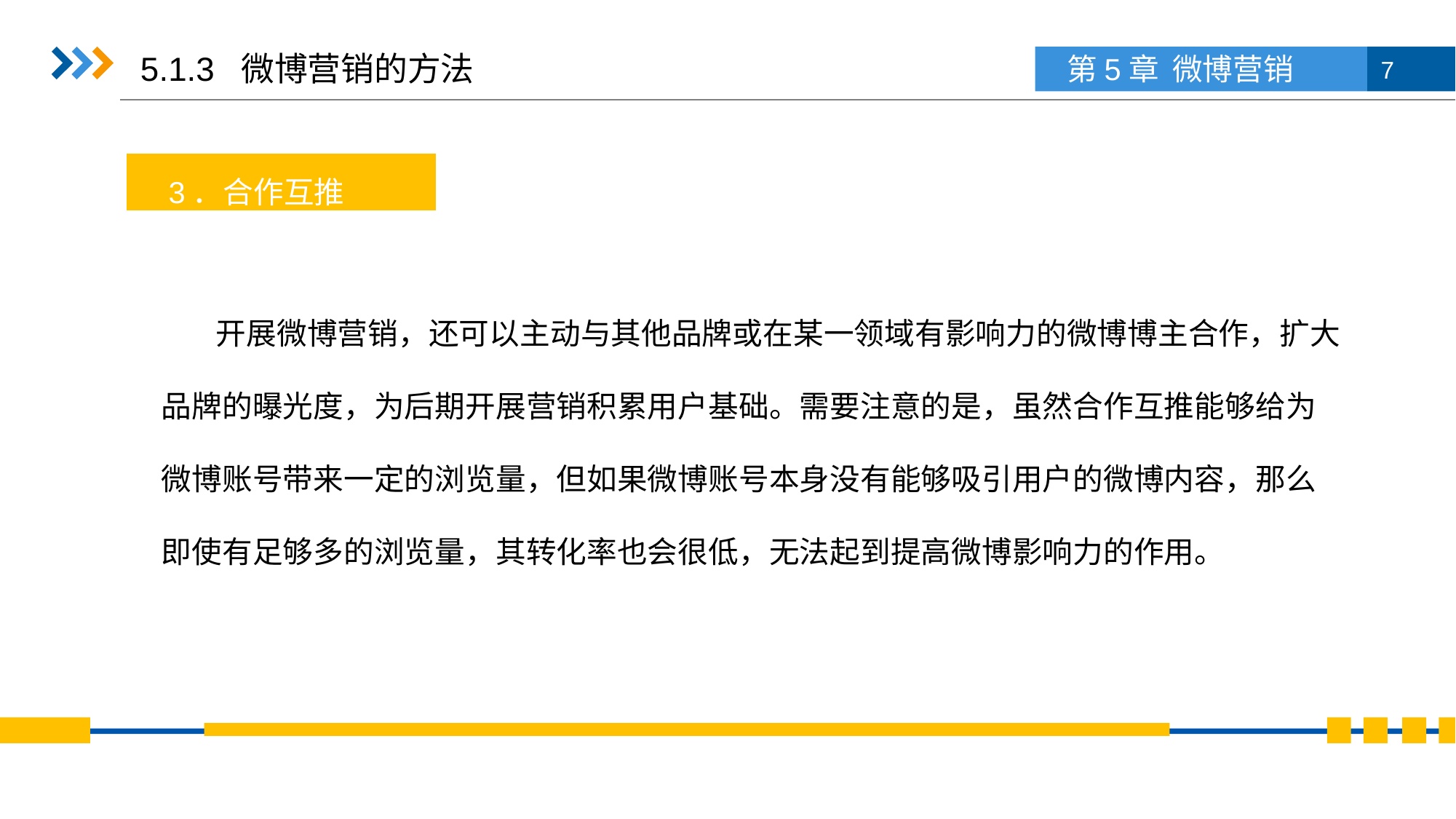

5.1.3  微博营销的方法
3．合作互推
开展微博营销，还可以主动与其他品牌或在某一领域有影响力的微博博主合作，扩大品牌的曝光度，为后期开展营销积累用户基础。需要注意的是，虽然合作互推能够给为微博账号带来一定的浏览量，但如果微博账号本身没有能够吸引用户的微博内容，那么即使有足够多的浏览量，其转化率也会很低，无法起到提高微博影响力的作用。